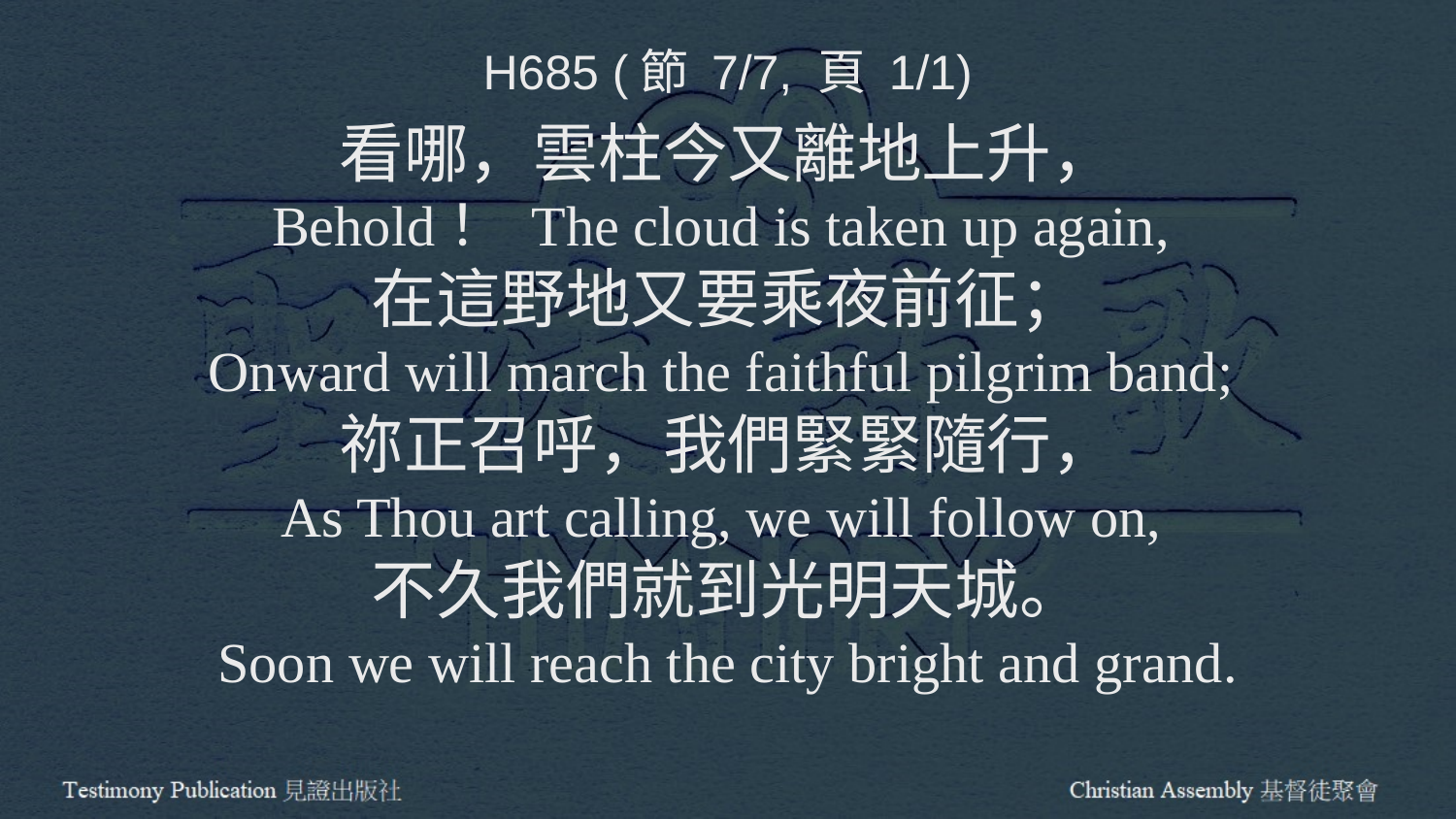

H685 (節 7/7, 頁 1/1)
看哪，雲柱今又離地上升，
Behold！ The cloud is taken up again,
在這野地又要乘夜前征；
Onward will march the faithful pilgrim band;
祢正召呼，我們緊緊隨行，
As Thou art calling, we will follow on,
不久我們就到光明天城。
Soon we will reach the city bright and grand.